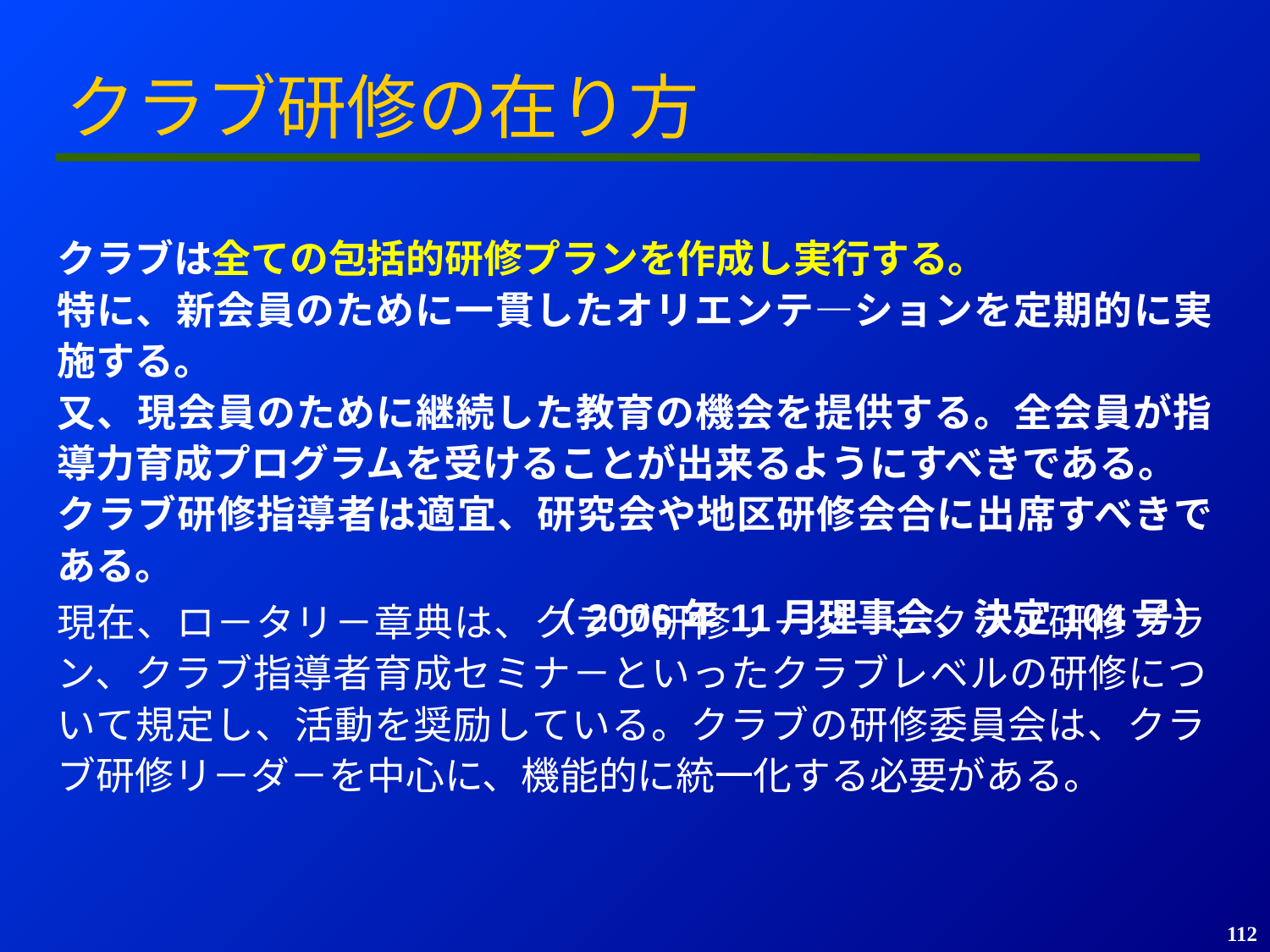

クラブ研修の在り方

クラブは全ての包括的研修プランを作成し実行する。
特に、新会員のために一貫したオリエンテ―ションを定期的に実施する。
又、現会員のために継続した教育の機会を提供する。全会員が指導力育成プログラムを受けることが出来るようにすべきである。
クラブ研修指導者は適宜、研究会や地区研修会合に出席すべきである。
（2006年11月理事会、決定104号）
現在、ロ－タリ－章典は、クラブ研修リ－ダ－、クラブ研修プラン、クラブ指導者育成セミナ－といったクラブレベルの研修について規定し、活動を奨励している。クラブの研修委員会は、クラブ研修リ－ダ－を中心に、機能的に統一化する必要がある。
112